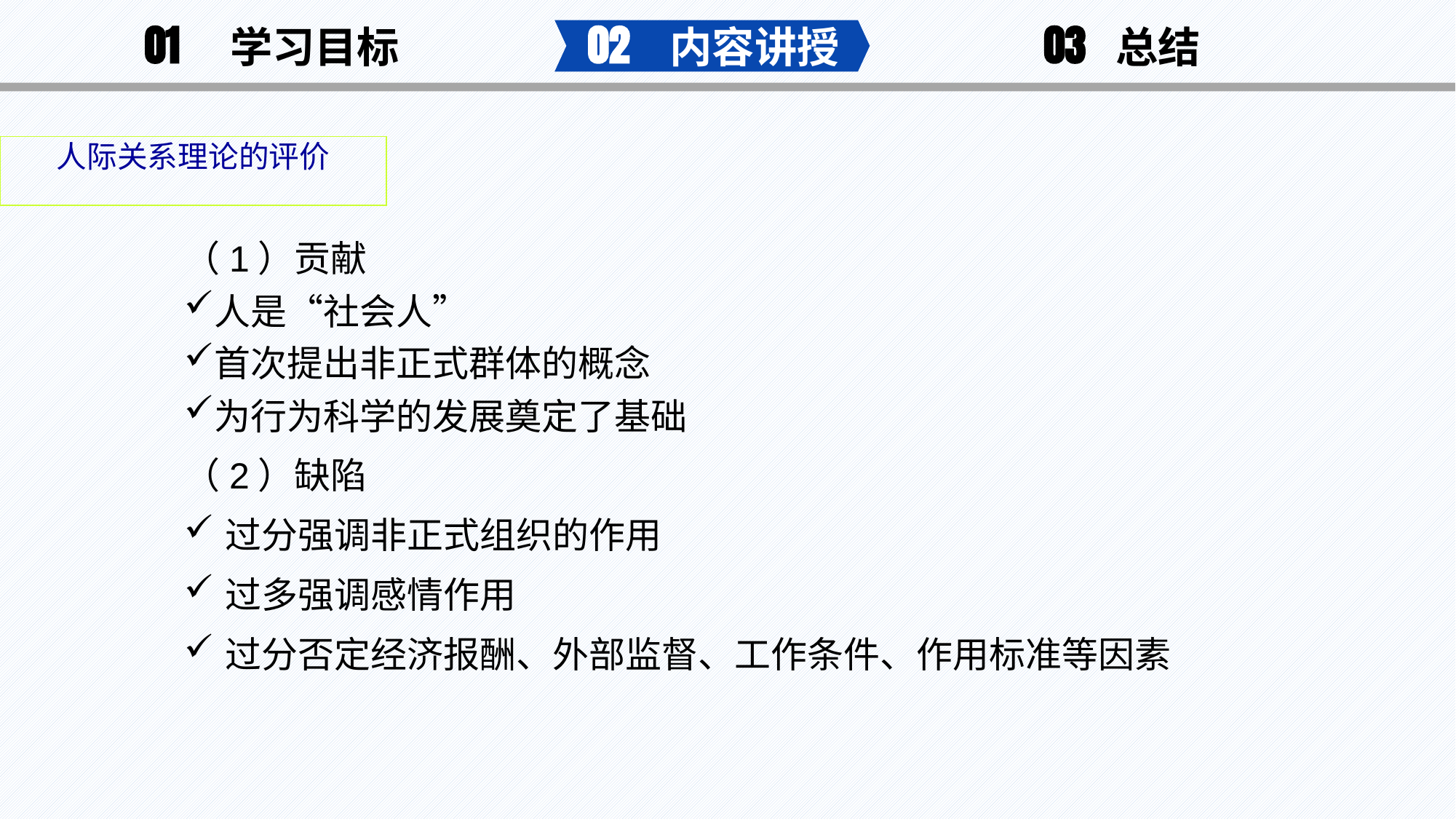

02   内容讲授
03  总结
01    学习目标

人际关系理论的评价
（1）贡献
人是“社会人”
首次提出非正式群体的概念
为行为科学的发展奠定了基础
（2）缺陷
过分强调非正式组织的作用
过多强调感情作用
过分否定经济报酬、外部监督、工作条件、作用标准等因素